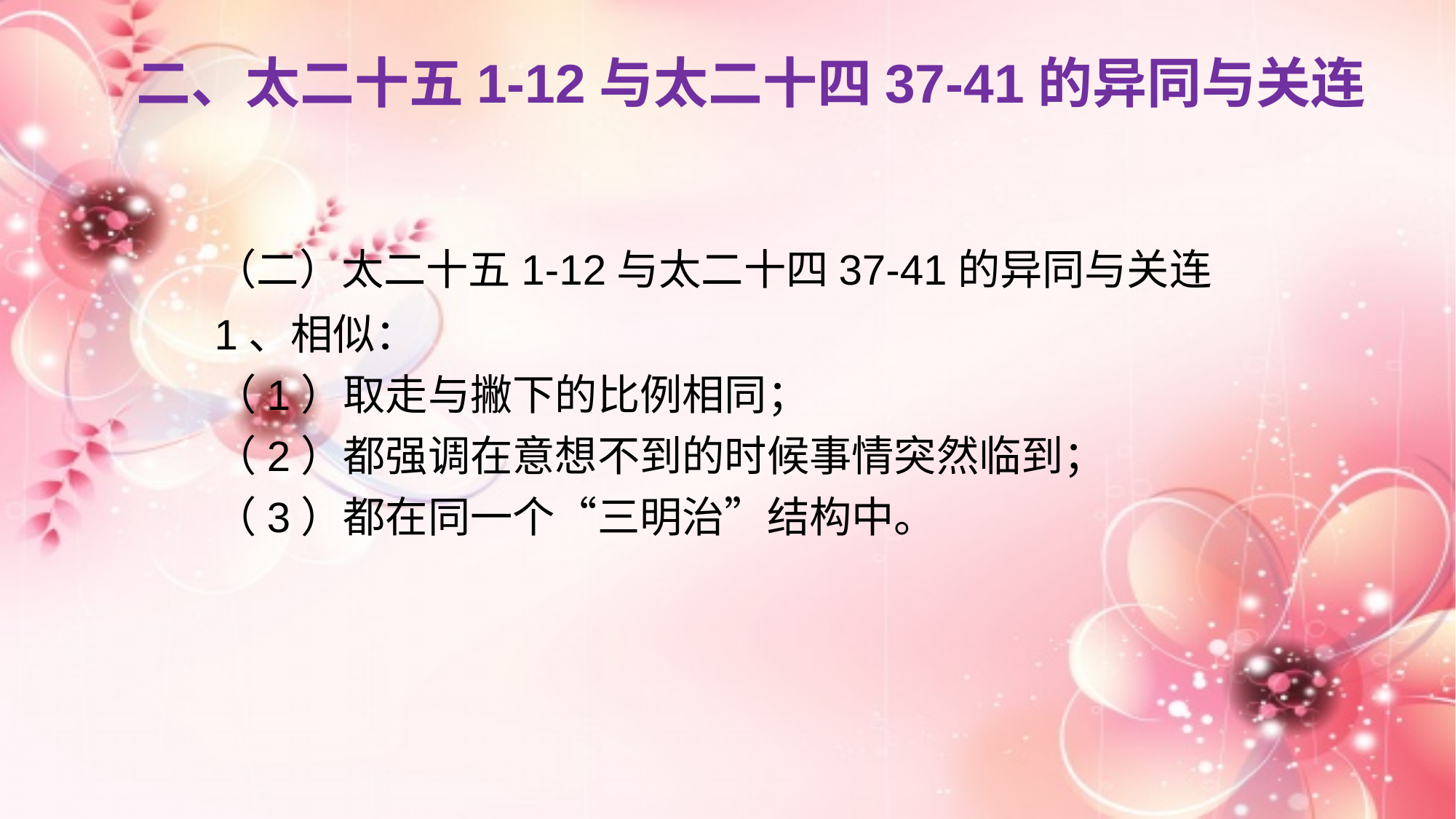

# 二、太二十五1-12与太二十四37-41的异同与关连
	（二）太二十五1-12与太二十四37-41的异同与关连
	1、相似：
	（1）取走与撇下的比例相同；
	（2）都强调在意想不到的时候事情突然临到；
	（3）都在同一个“三明治”结构中。